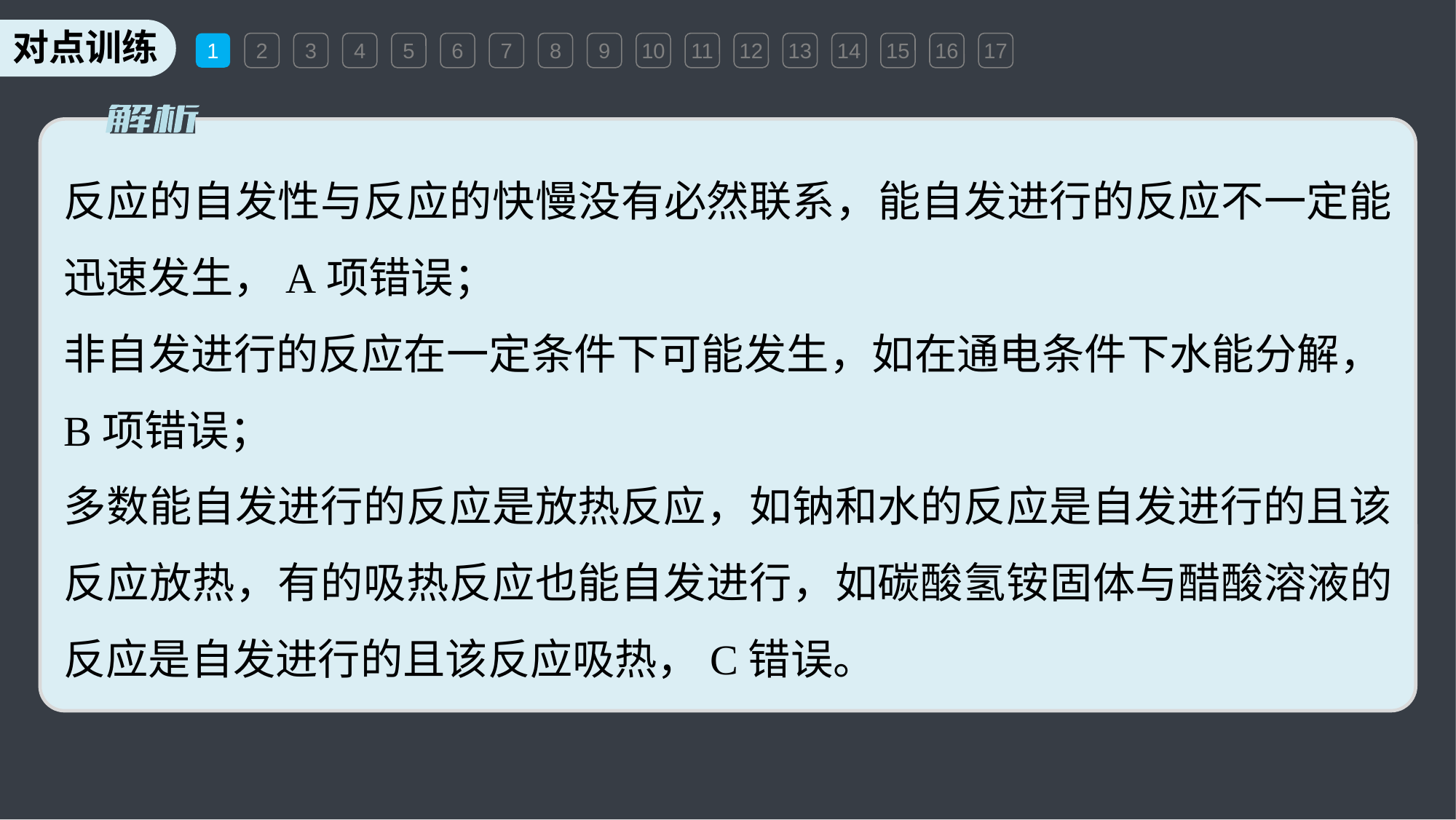

1
2
3
4
5
6
7
8
9
10
11
12
13
14
15
16
17

反应的自发性与反应的快慢没有必然联系，能自发进行的反应不一定能迅速发生，A项错误；
非自发进行的反应在一定条件下可能发生，如在通电条件下水能分解，B项错误；
多数能自发进行的反应是放热反应，如钠和水的反应是自发进行的且该反应放热，有的吸热反应也能自发进行，如碳酸氢铵固体与醋酸溶液的反应是自发进行的且该反应吸热，C错误。